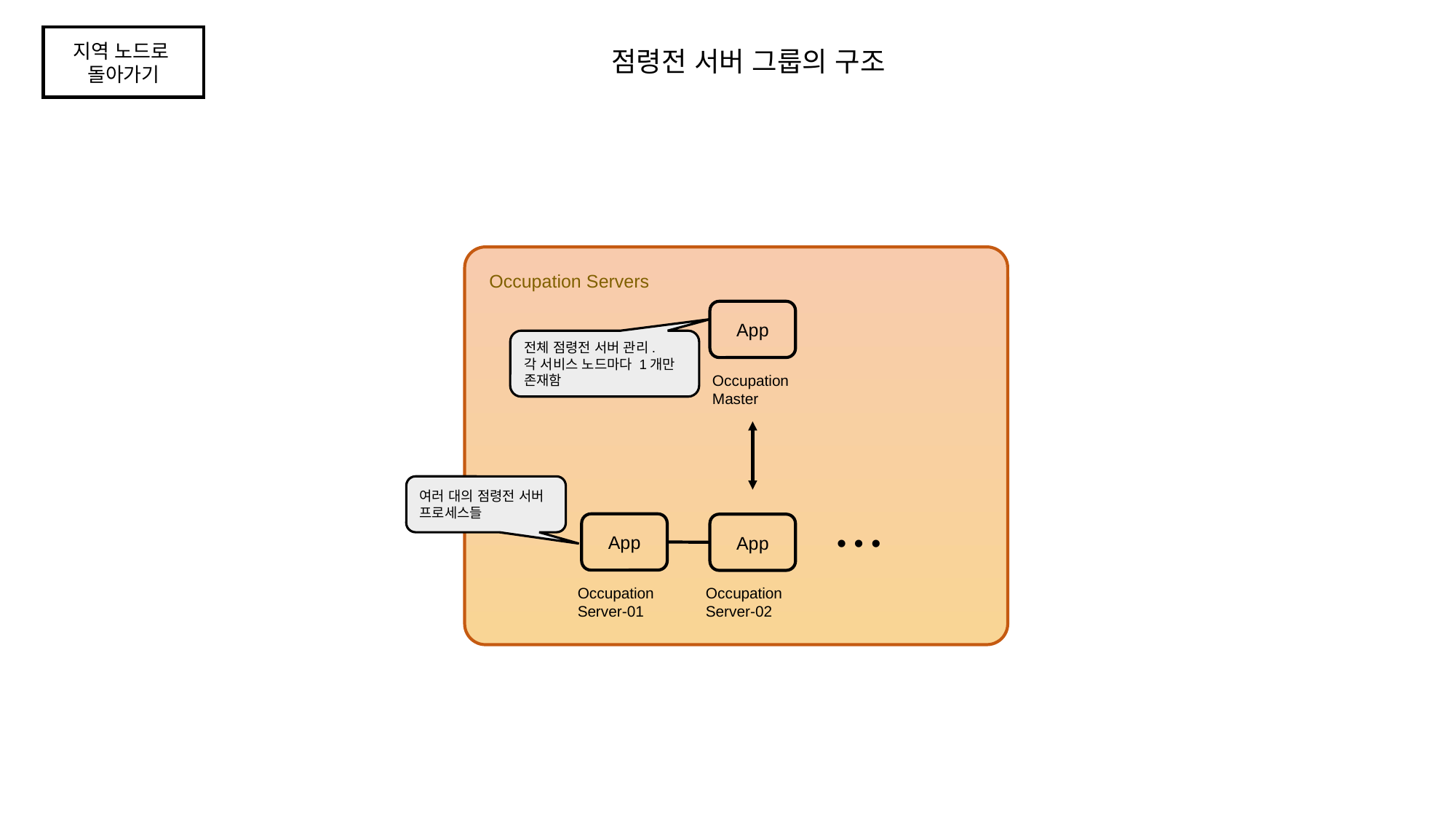

지역 노드로
돌아가기
점령전 서버 그룹의 구조

Occupation Servers
App
Occupation
Master
전체 점령전 서버 관리.
각 서비스 노드마다 1개만 존재함
여러 대의 점령전 서버 프로세스들
App
Occupation
Server-01
App
Occupation
Server-02
• • •